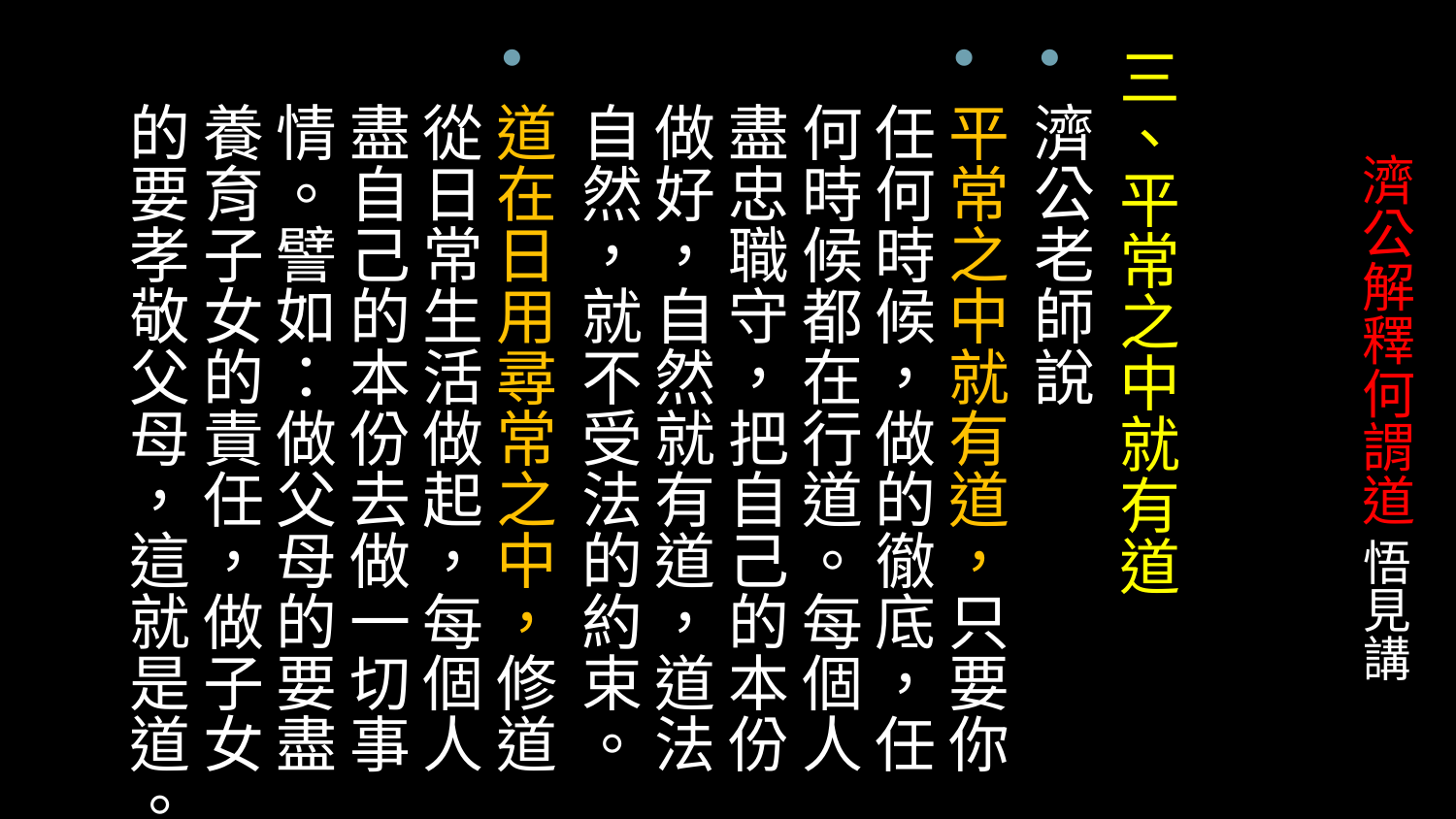

三、平常之中就有道
濟公老師說
平常之中就有道，只要你任何時候，做的徹底，任何時候都在行道。每個人盡忠職守，把自己的本份做好，自然就有道，道法自然，就不受法的約束。
道在日用尋常之中，修道從日常生活做起，每個人盡自己的本份去做一切事情。譬如：做父母的要盡養育子女的責任，做子女的要孝敬父母，這就是道。

# 濟公解釋何謂道 悟見講